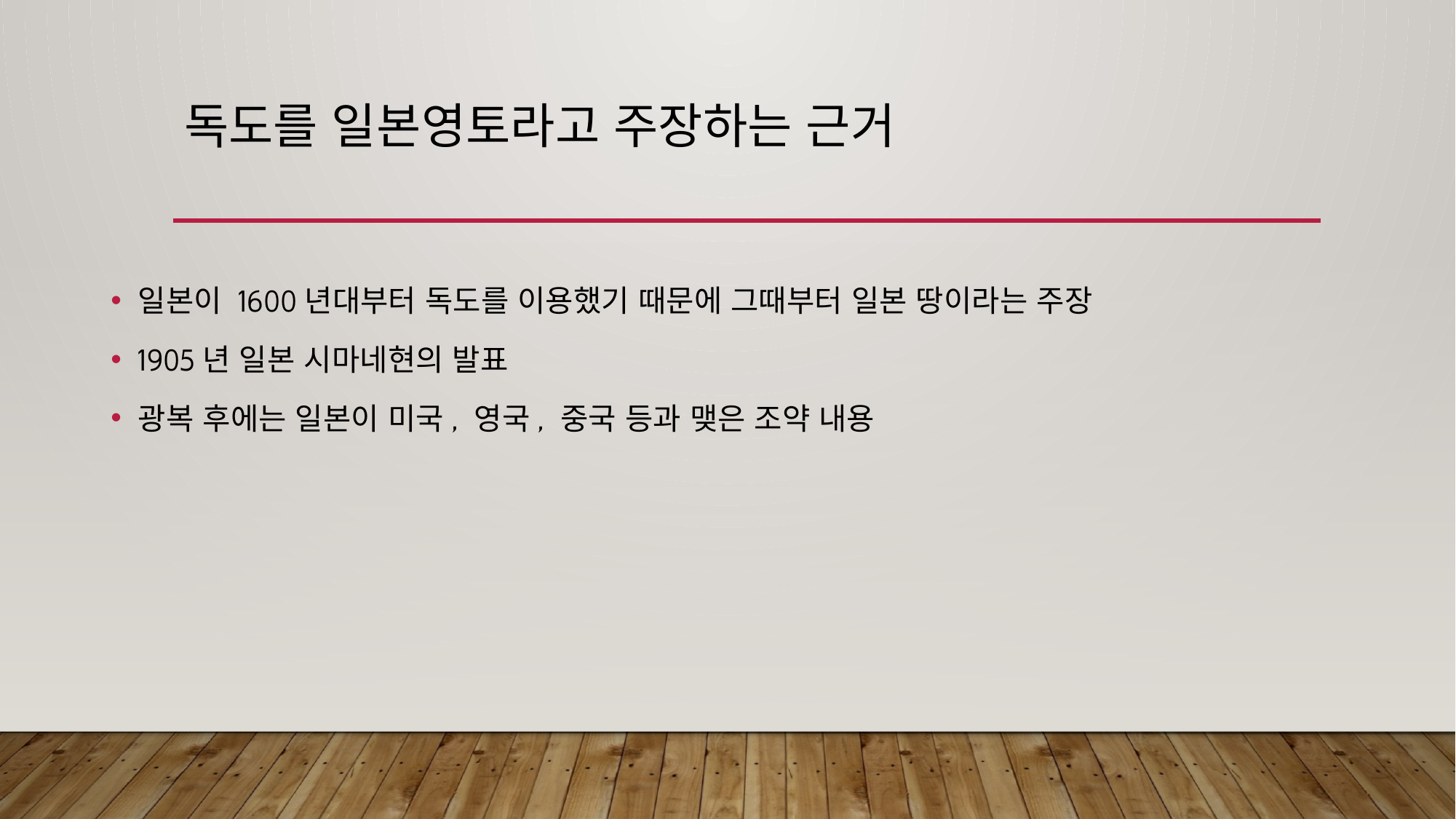

# 독도를 일본영토라고 주장하는 근거
일본이 1600년대부터 독도를 이용했기 때문에 그때부터 일본 땅이라는 주장
1905년 일본 시마네현의 발표
광복 후에는 일본이 미국, 영국, 중국 등과 맺은 조약 내용